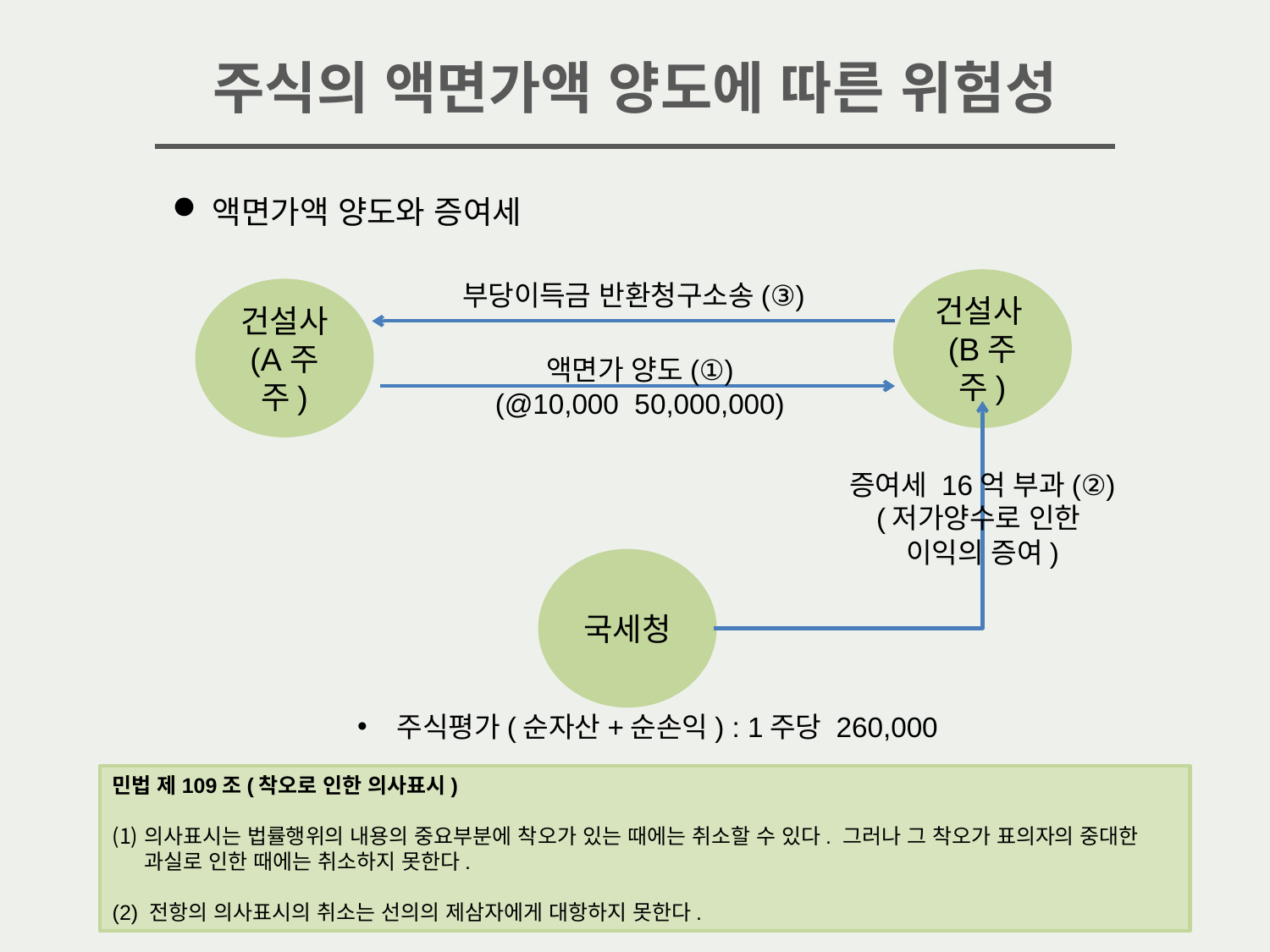

주식의 액면가액 양도에 따른 위험성
액면가액 양도와 증여세
부당이득금 반환청구소송(③)
건설사(B주주)
건설사 (A주주)
액면가 양도(①)
(@10,000  50,000,000)
증여세 16억 부과(②)
(저가양수로 인한
이익의 증여)

국세청
주식평가(순자산+순손익) : 1주당 260,000

민법 제109조(착오로 인한 의사표시)

의사표시는 법률행위의 내용의 중요부분에 착오가 있는 때에는 취소할 수 있다. 그러나 그 착오가 표의자의 중대한 과실로 인한 때에는 취소하지 못한다.

(2) 전항의 의사표시의 취소는 선의의 제삼자에게 대항하지 못한다.